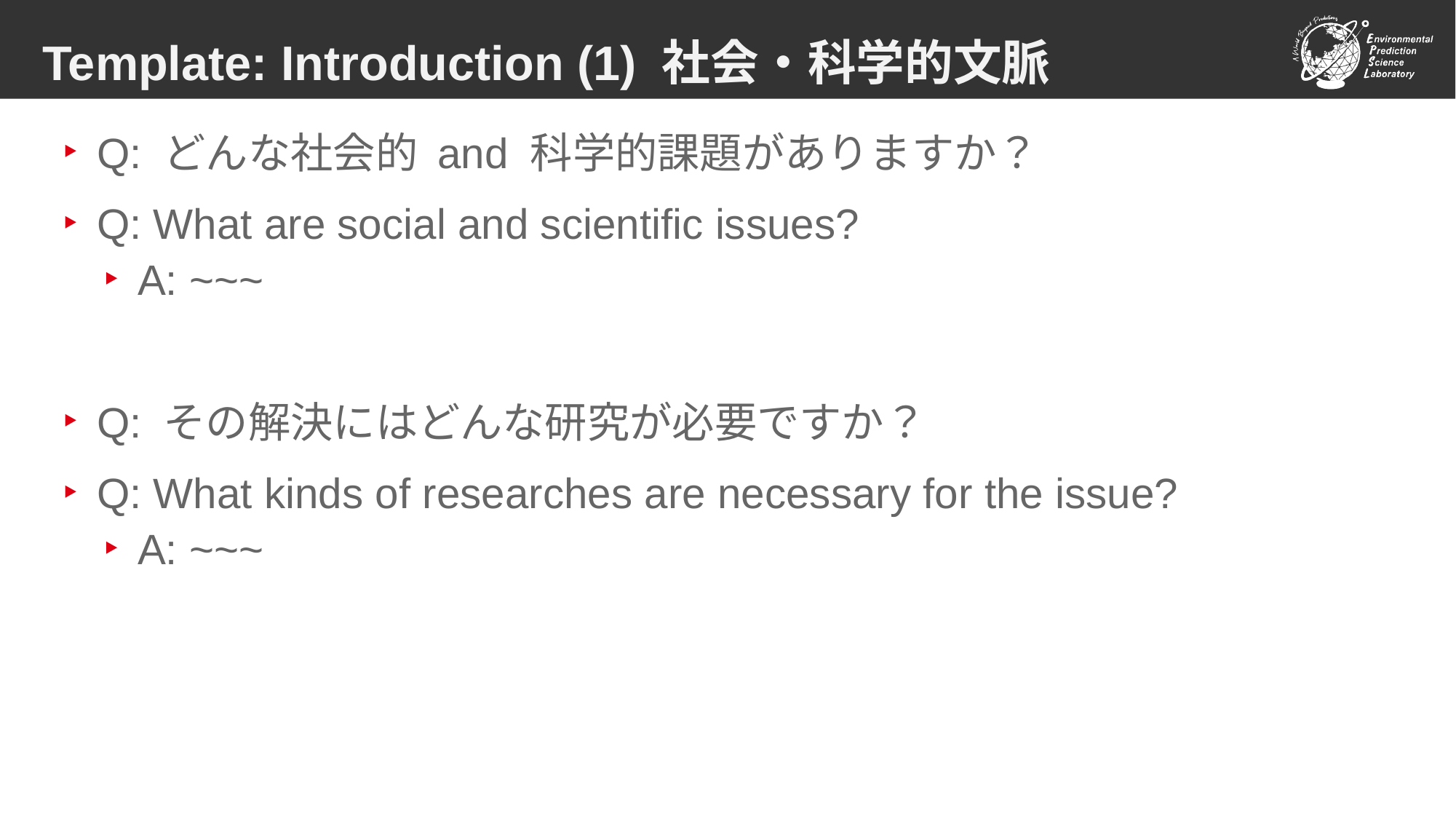

# Template: Introduction (1) 社会・科学的文脈
Q: どんな社会的 and 科学的課題がありますか？
Q: What are social and scientific issues?
A: ~~~

Q: その解決にはどんな研究が必要ですか？
Q: What kinds of researches are necessary for the issue?
A: ~~~